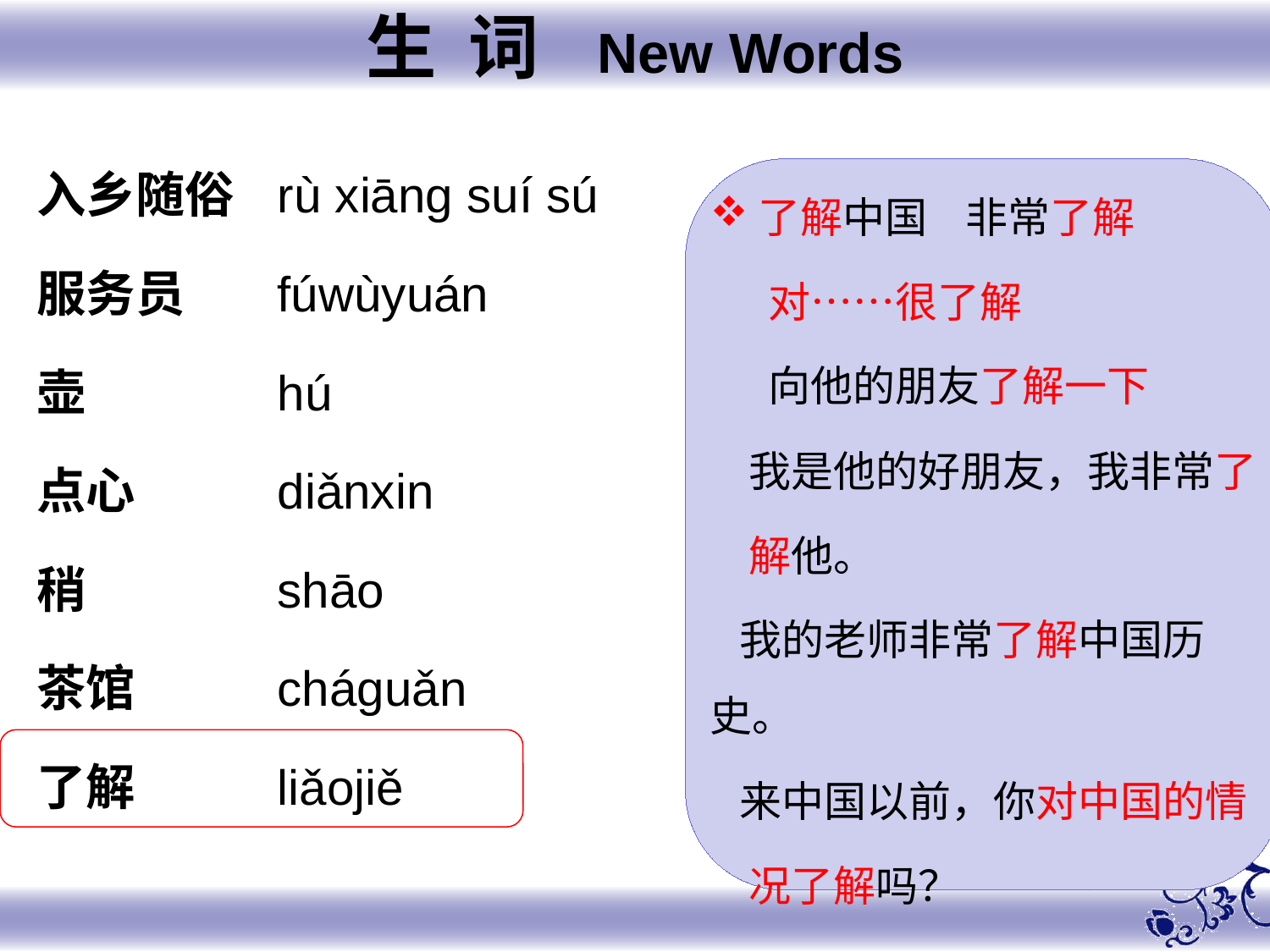

生  词   New Words
rù xiāng suí sú
fúwùyuán
hú
diǎnxin
shāo
cháguǎn
liǎojiě

入乡随俗
服务员
壶
点心
稍
茶馆
了解
了解中国    非常了解
     对……很了解
     向他的朋友了解一下
   我是他的好朋友，我非常了
   解他。
  我的老师非常了解中国历史。
  来中国以前，你对中国的情
   况了解吗？